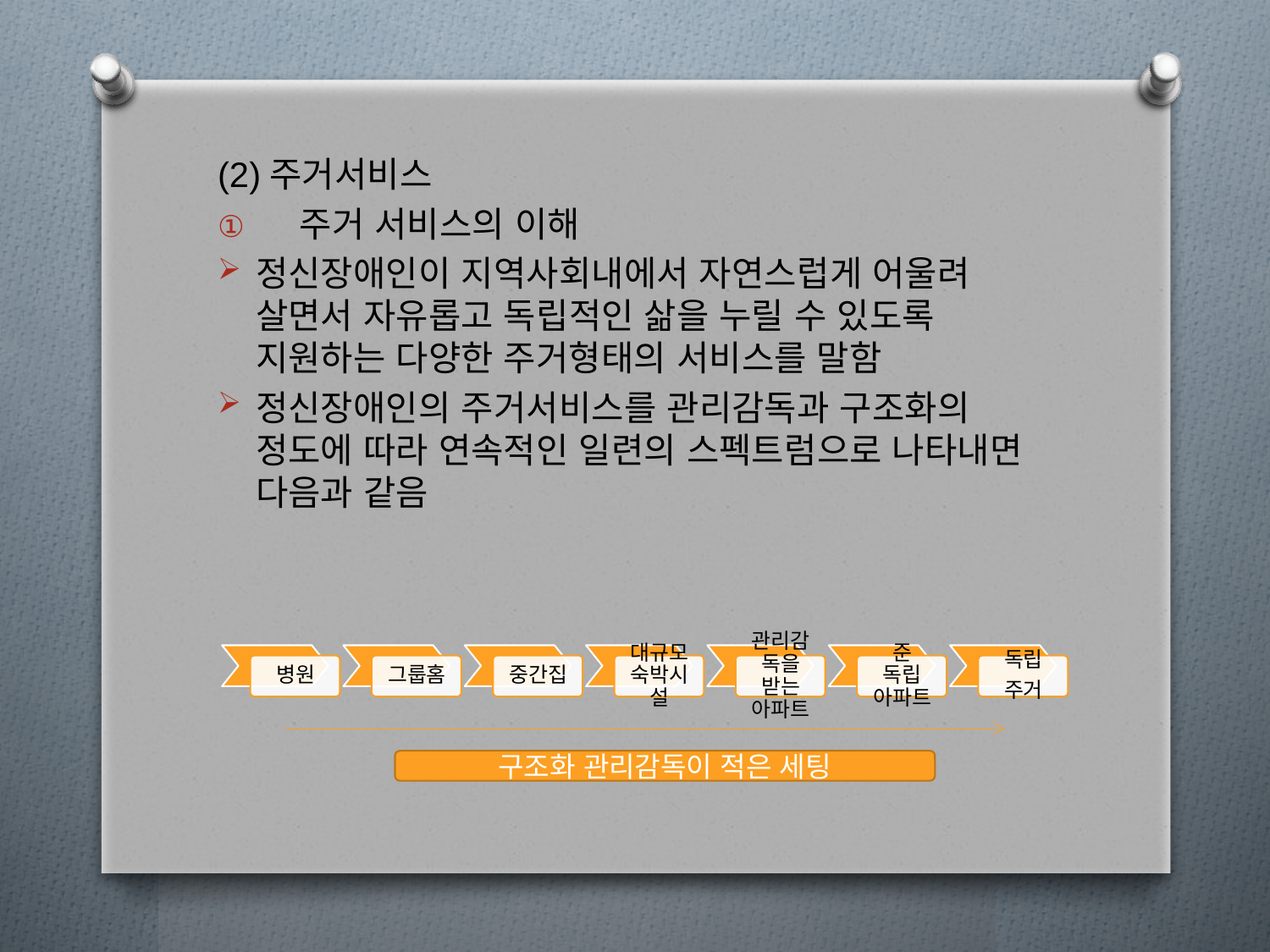

(2)주거서비스
 주거 서비스의 이해
정신장애인이 지역사회내에서 자연스럽게 어울려 살면서 자유롭고 독립적인 삶을 누릴 수 있도록 지원하는 다양한 주거형태의 서비스를 말함
정신장애인의 주거서비스를 관리감독과 구조화의 정도에 따라 연속적인 일련의 스펙트럼으로 나타내면 다음과 같음

병원
그룹홈
중간집
대규모 숙박시설
관리감독을 받는 아파트
준 독립 아파트
독립
주거
구조화 관리감독이 적은 세팅